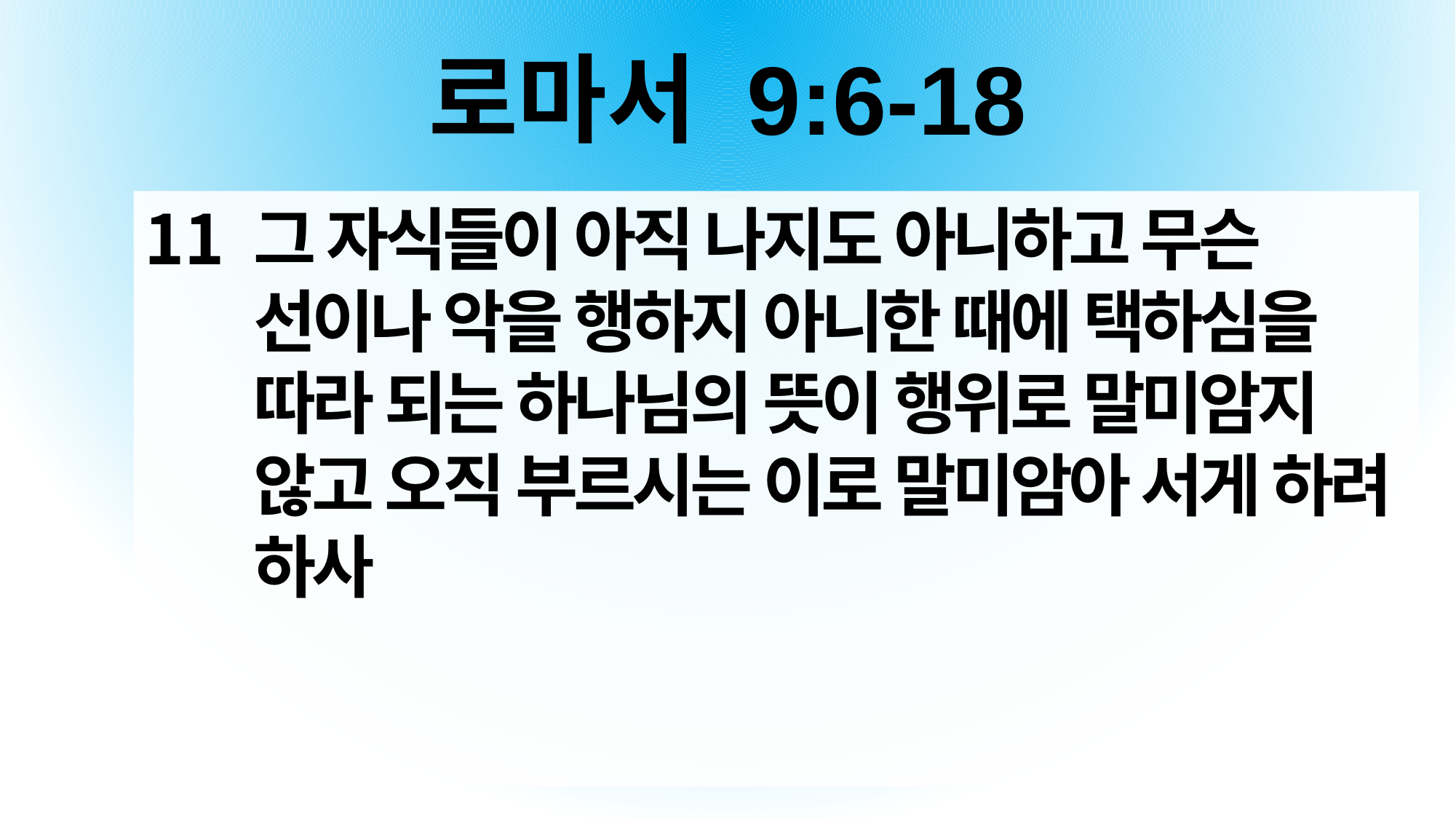

# 로마서 9:6-18
그 자식들이 아직 나지도 아니하고 무슨 선이나 악을 행하지 아니한 때에 택하심을 따라 되는 하나님의 뜻이 행위로 말미암지 않고 오직 부르시는 이로 말미암아 서게 하려 하사